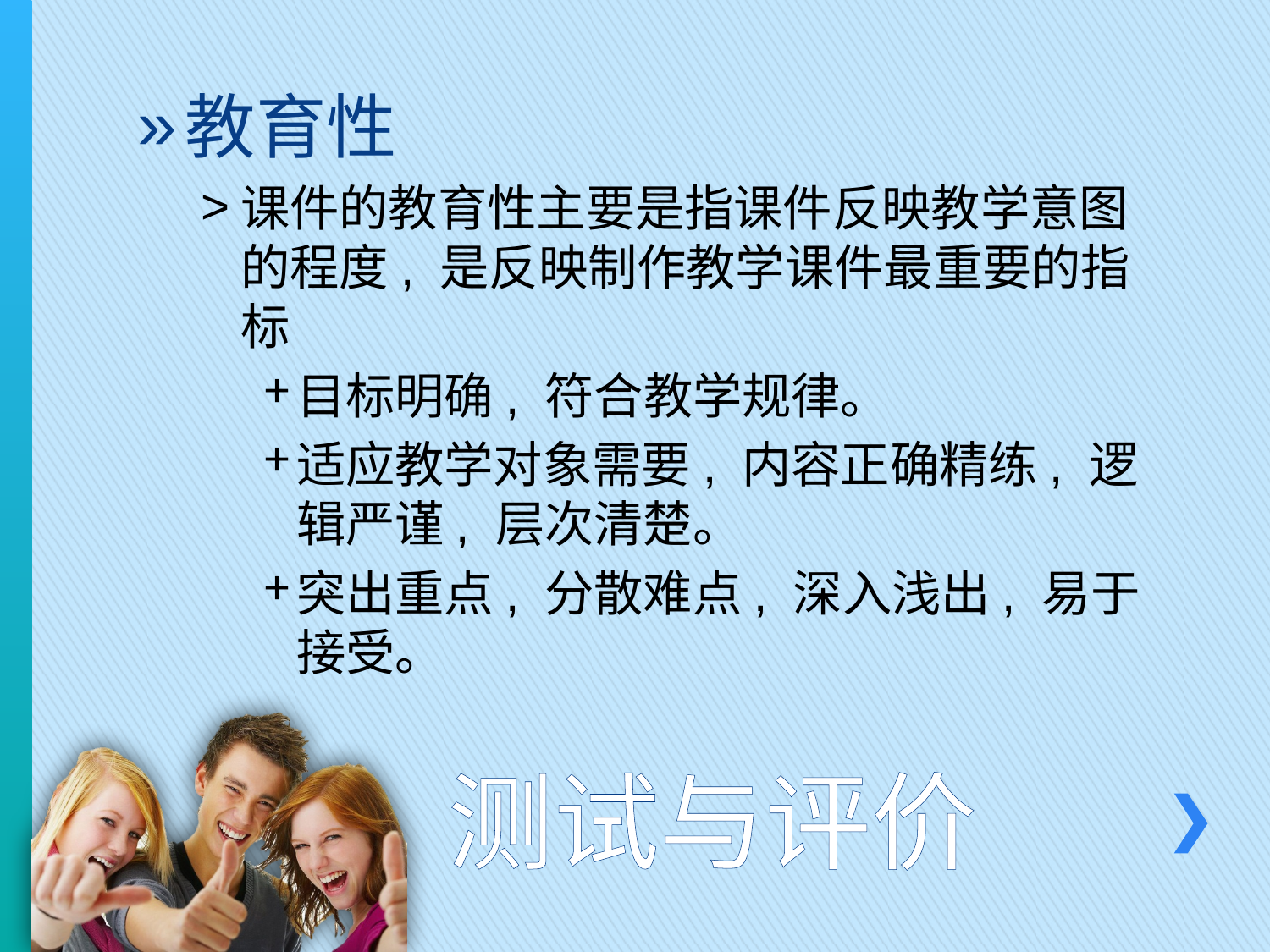

教育性
课件的教育性主要是指课件反映教学意图的程度, 是反映制作教学课件最重要的指标
目标明确, 符合教学规律。
适应教学对象需要, 内容正确精练, 逻辑严谨, 层次清楚。
突出重点, 分散难点, 深入浅出, 易于接受。

# 测试与评价